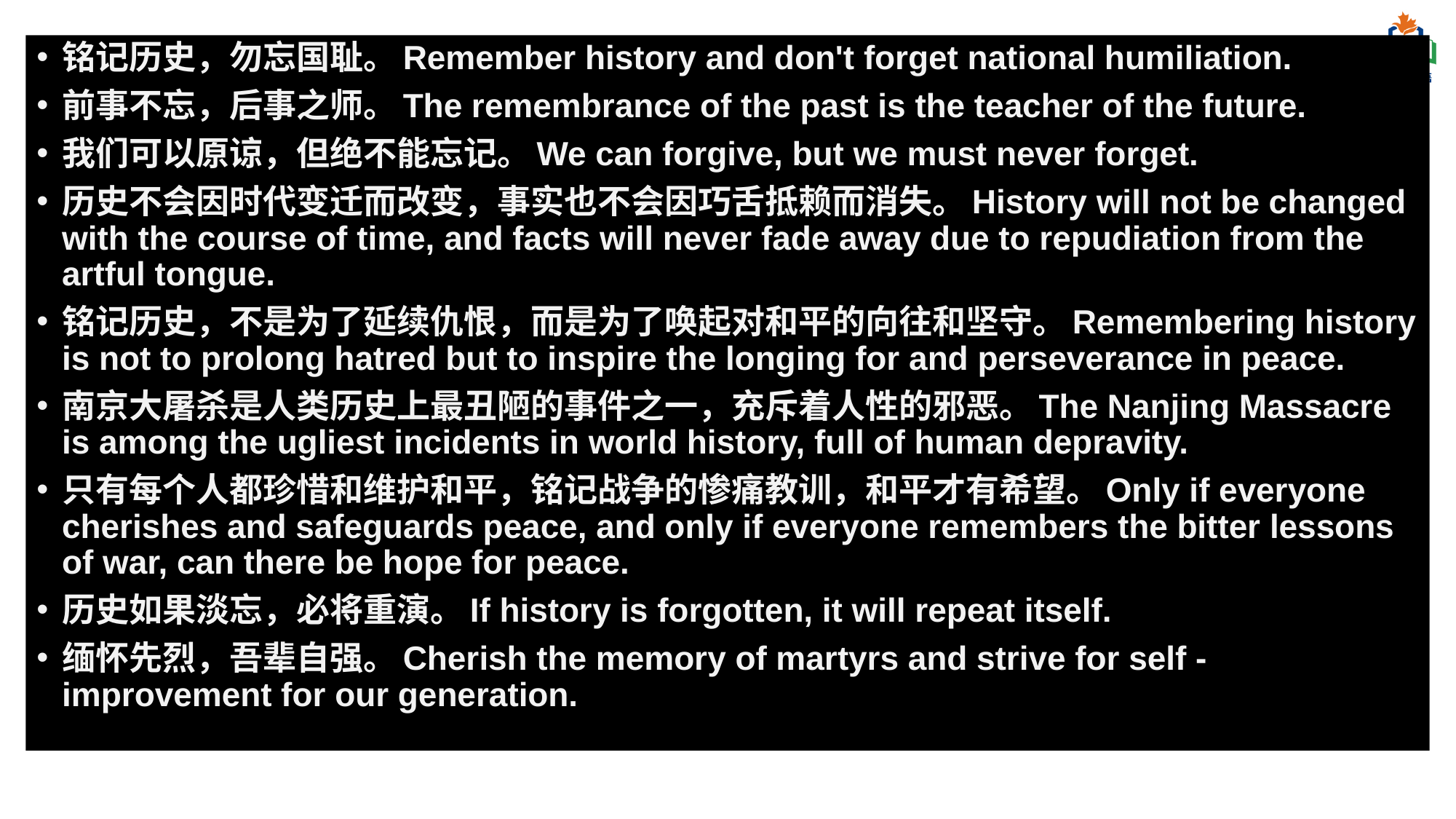

铭记历史，勿忘国耻。Remember history and don't forget national humiliation.
前事不忘，后事之师。The remembrance of the past is the teacher of the future.
我们可以原谅，但绝不能忘记。We can forgive, but we must never forget.
历史不会因时代变迁而改变，事实也不会因巧舌抵赖而消失。History will not be changed with the course of time, and facts will never fade away due to repudiation from the artful tongue.
铭记历史，不是为了延续仇恨，而是为了唤起对和平的向往和坚守。Remembering history is not to prolong hatred but to inspire the longing for and perseverance in peace.
南京大屠杀是人类历史上最丑陋的事件之一，充斥着人性的邪恶。The Nanjing Massacre is among the ugliest incidents in world history, full of human depravity.
只有每个人都珍惜和维护和平，铭记战争的惨痛教训，和平才有希望。Only if everyone cherishes and safeguards peace, and only if everyone remembers the bitter lessons of war, can there be hope for peace.
历史如果淡忘，必将重演。If history is forgotten, it will repeat itself.
缅怀先烈，吾辈自强。Cherish the memory of martyrs and strive for self - improvement for our generation.